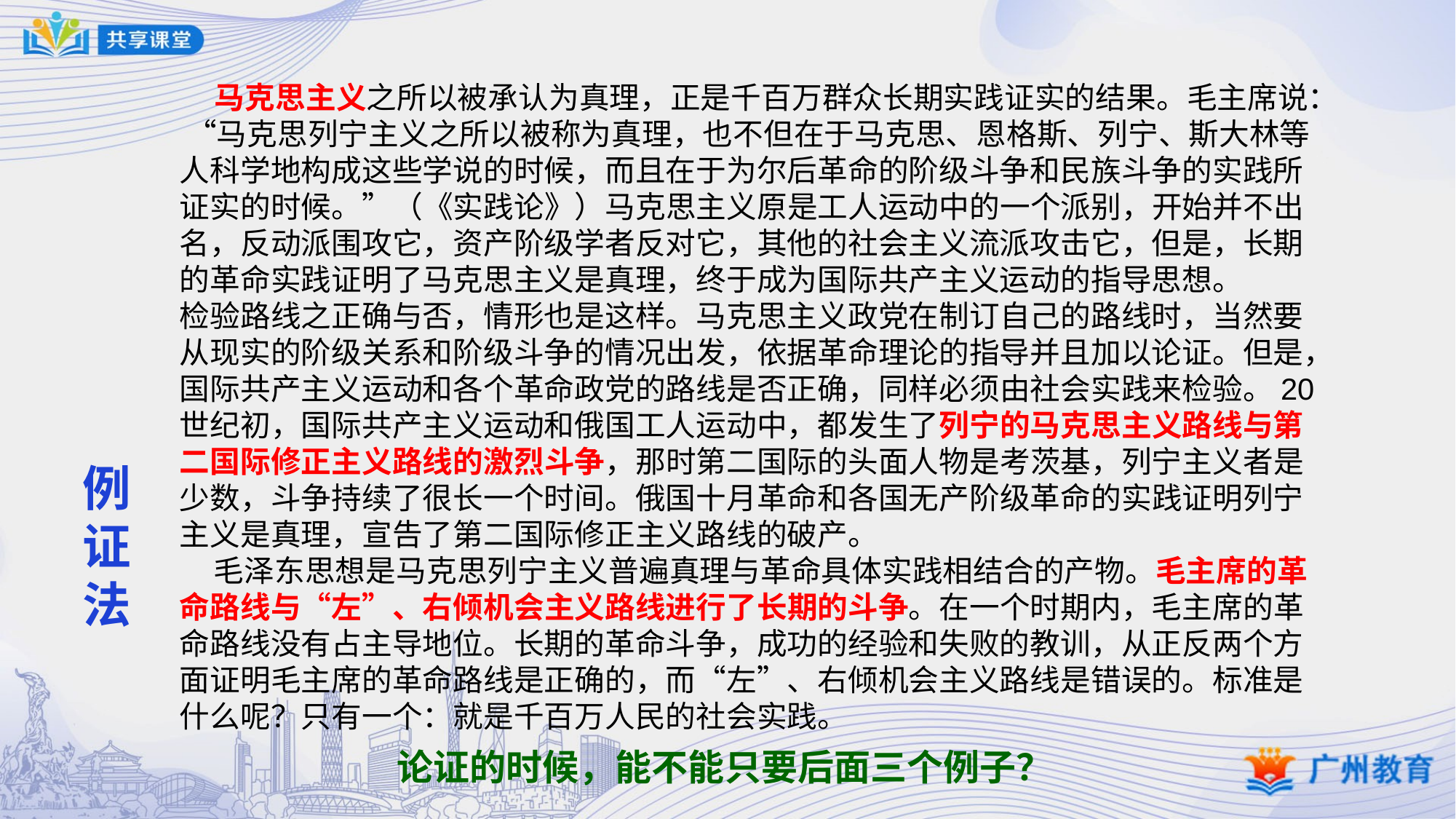

马克思主义之所以被承认为真理，正是千百万群众长期实践证实的结果。毛主席说： “马克思列宁主义之所以被称为真理，也不但在于马克思、恩格斯、列宁、斯大林等人科学地构成这些学说的时候，而且在于为尔后革命的阶级斗争和民族斗争的实践所证实的时候。”（《实践论》）马克思主义原是工人运动中的一个派别，开始并不出名，反动派围攻它，资产阶级学者反对它，其他的社会主义流派攻击它，但是，长期的革命实践证明了马克思主义是真理，终于成为国际共产主义运动的指导思想。
检验路线之正确与否，情形也是这样。马克思主义政党在制订自己的路线时，当然要从现实的阶级关系和阶级斗争的情况出发，依据革命理论的指导并且加以论证。但是，国际共产主义运动和各个革命政党的路线是否正确，同样必须由社会实践来检验。20世纪初，国际共产主义运动和俄国工人运动中，都发生了列宁的马克思主义路线与第二国际修正主义路线的激烈斗争，那时第二国际的头面人物是考茨基，列宁主义者是少数，斗争持续了很长一个时间。俄国十月革命和各国无产阶级革命的实践证明列宁主义是真理，宣告了第二国际修正主义路线的破产。
    毛泽东思想是马克思列宁主义普遍真理与革命具体实践相结合的产物。毛主席的革命路线与“左”、右倾机会主义路线进行了长期的斗争。在一个时期内，毛主席的革命路线没有占主导地位。长期的革命斗争，成功的经验和失败的教训，从正反两个方面证明毛主席的革命路线是正确的，而“左”、右倾机会主义路线是错误的。标准是什么呢？只有一个：就是千百万人民的社会实践。
例证法
论证的时候，能不能只要后面三个例子？